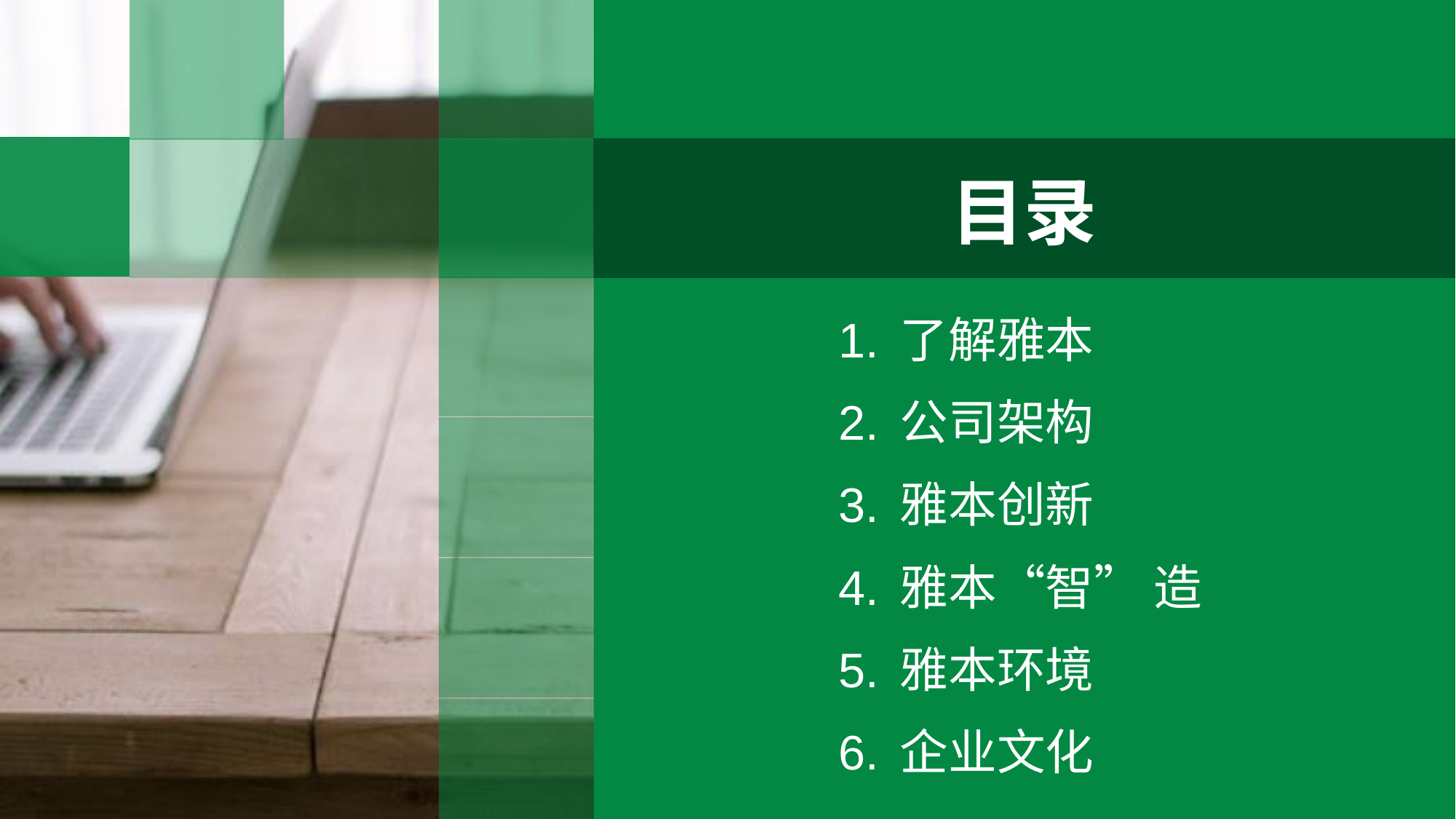

目录
了解雅本
公司架构
雅本创新
雅本“智” 造
雅本环境
企业文化